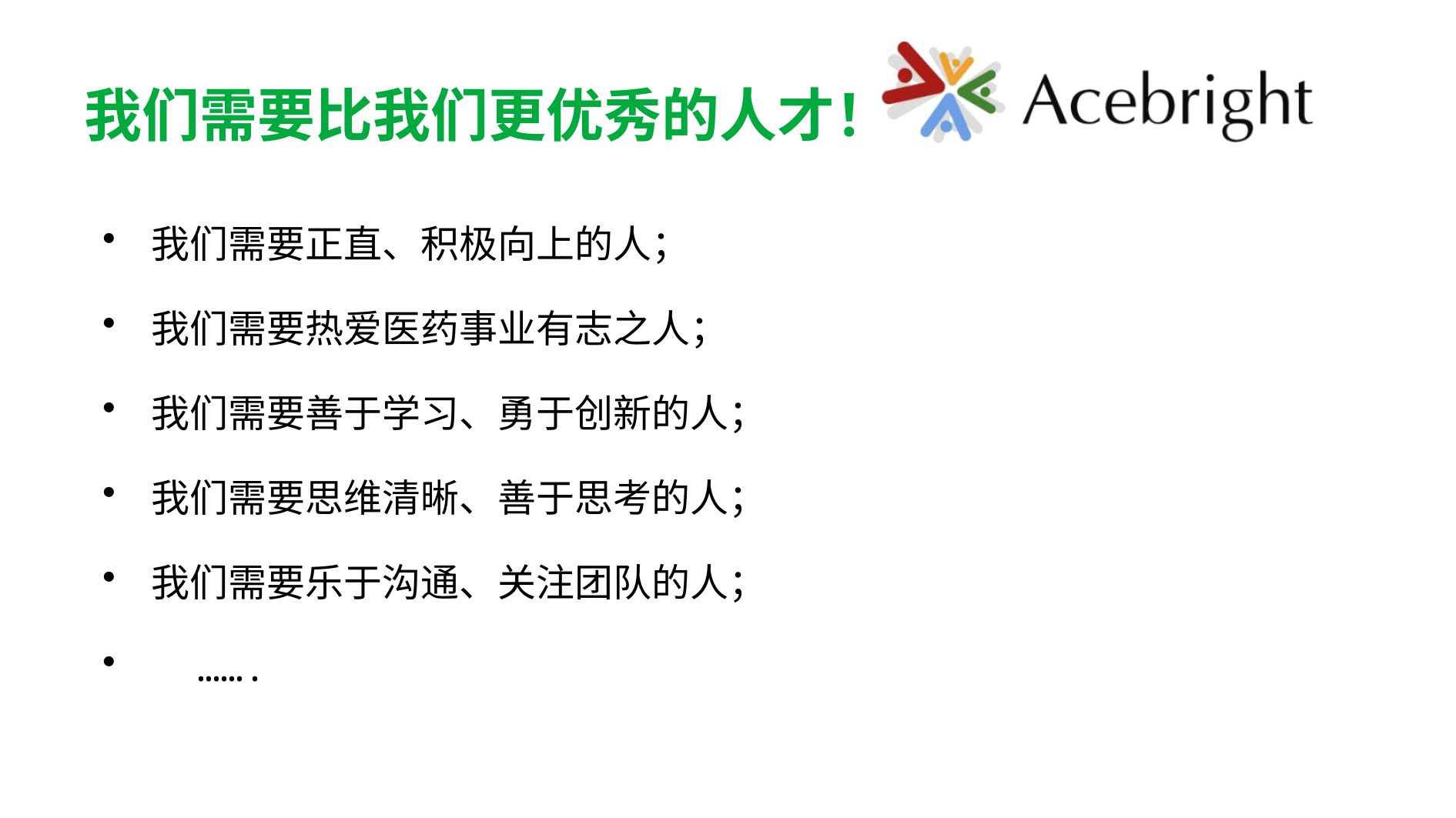

我们需要比我们更优秀的人才！
我们需要正直、积极向上的人；
我们需要热爱医药事业有志之人；
我们需要善于学习、勇于创新的人；
我们需要思维清晰、善于思考的人；
我们需要乐于沟通、关注团队的人；
  …….